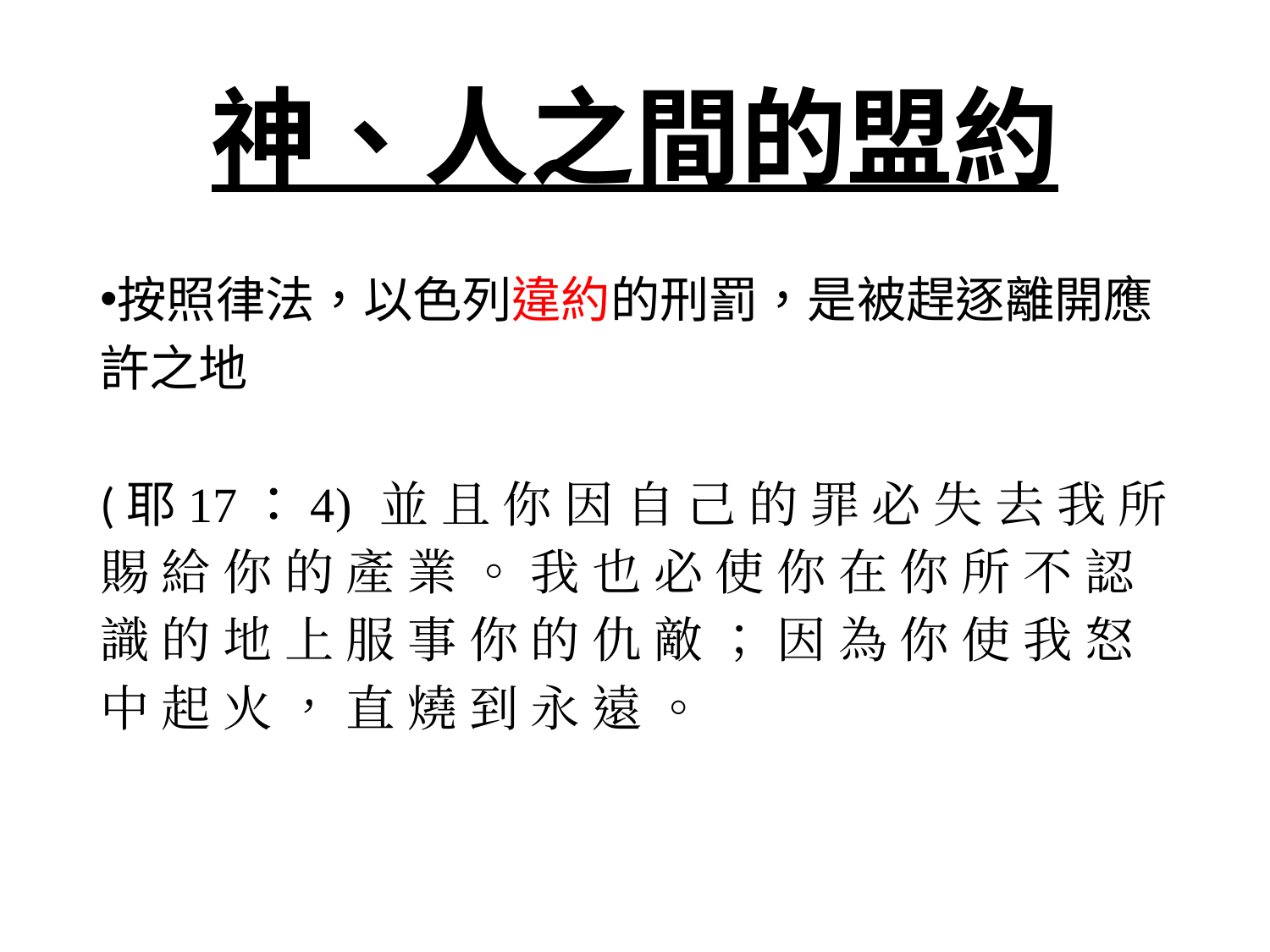

# 神、人之間的盟約
按照律法，以色列違約的刑罰，是被趕逐離開應許之地

(耶17：4)  並 且 你 因 自 己 的 罪 必 失 去 我 所 賜 給 你 的 產 業 。 我 也 必 使 你 在 你 所 不 認 識 的 地 上 服 事 你 的 仇 敵 ； 因 為 你 使 我 怒 中 起 火 ， 直 燒 到 永 遠 。